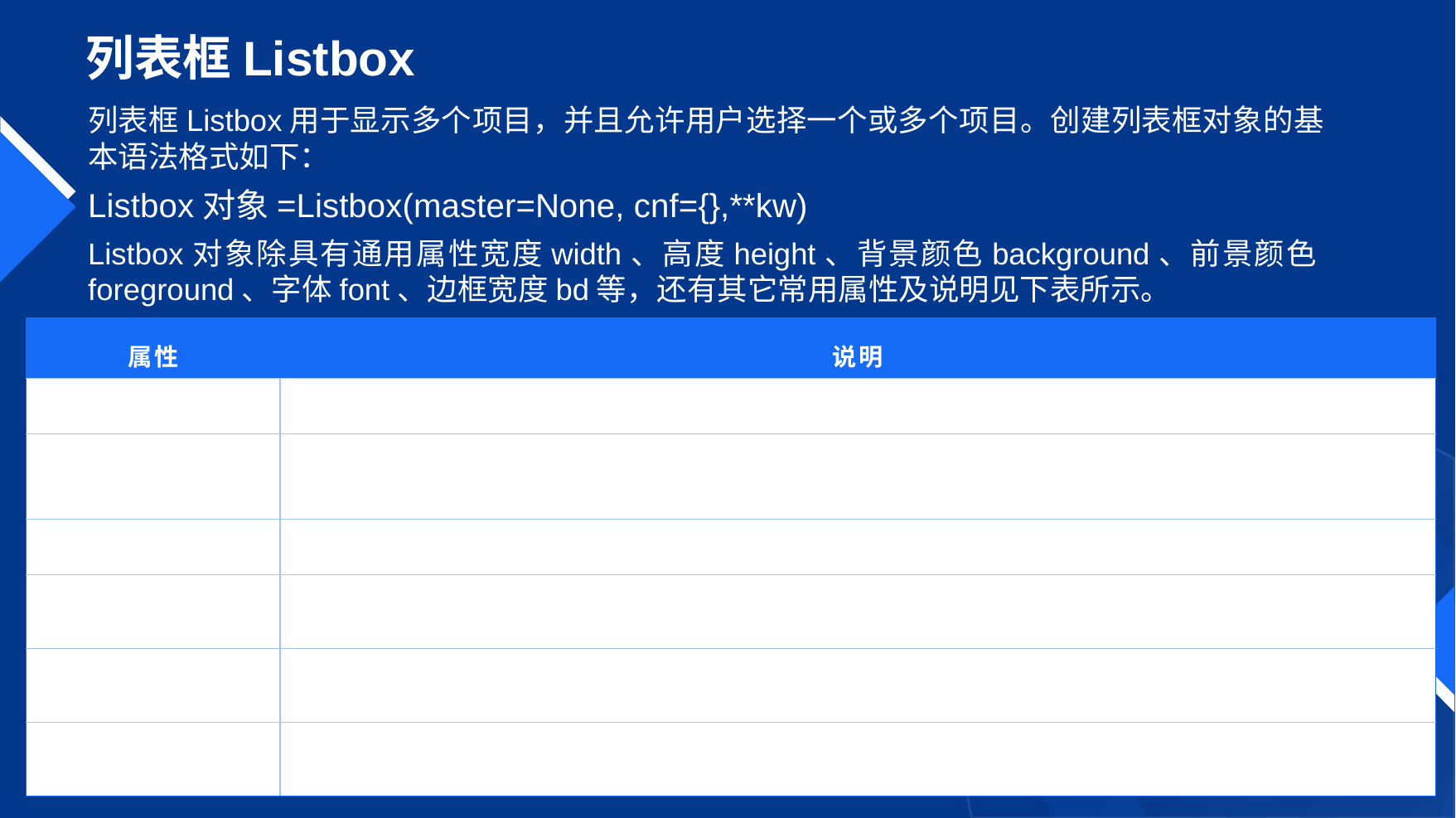

# 列表框Listbox
列表框Listbox用于显示多个项目，并且允许用户选择一个或多个项目。创建列表框对象的基本语法格式如下：
Listbox对象=Listbox(master=None, cnf={},**kw)
Listbox对象除具有通用属性宽度width、高度height、背景颜色background、前景颜色foreground、字体font、边框宽度bd等，还有其它常用属性及说明见下表所示。

| 属性 | 说明 |
| --- | --- |
| listvariable | 列表框的所有选项值，应为StringVar变量 |
| selectmode | 选项选择模式：MULTIPLE（多选）、BROWSE（通过鼠标的移动选择）、SINGLE（只能选一行，鼠标不能拖动选择）、EXTENDED（shift和ctrl配合使用） |
| activestyle | 被选中的文本的样式：underline（下划线）、dotbox（点划线框）、none:（无样式） |
| exportselection | 是否可以复制选中的文本内容，设为True（可以）、False（不可以） |
| xscrollcommand | 指定列表框的水平滚动条组件 |
| yscrollcommand | 指定列表框的垂直滚动条组件 |